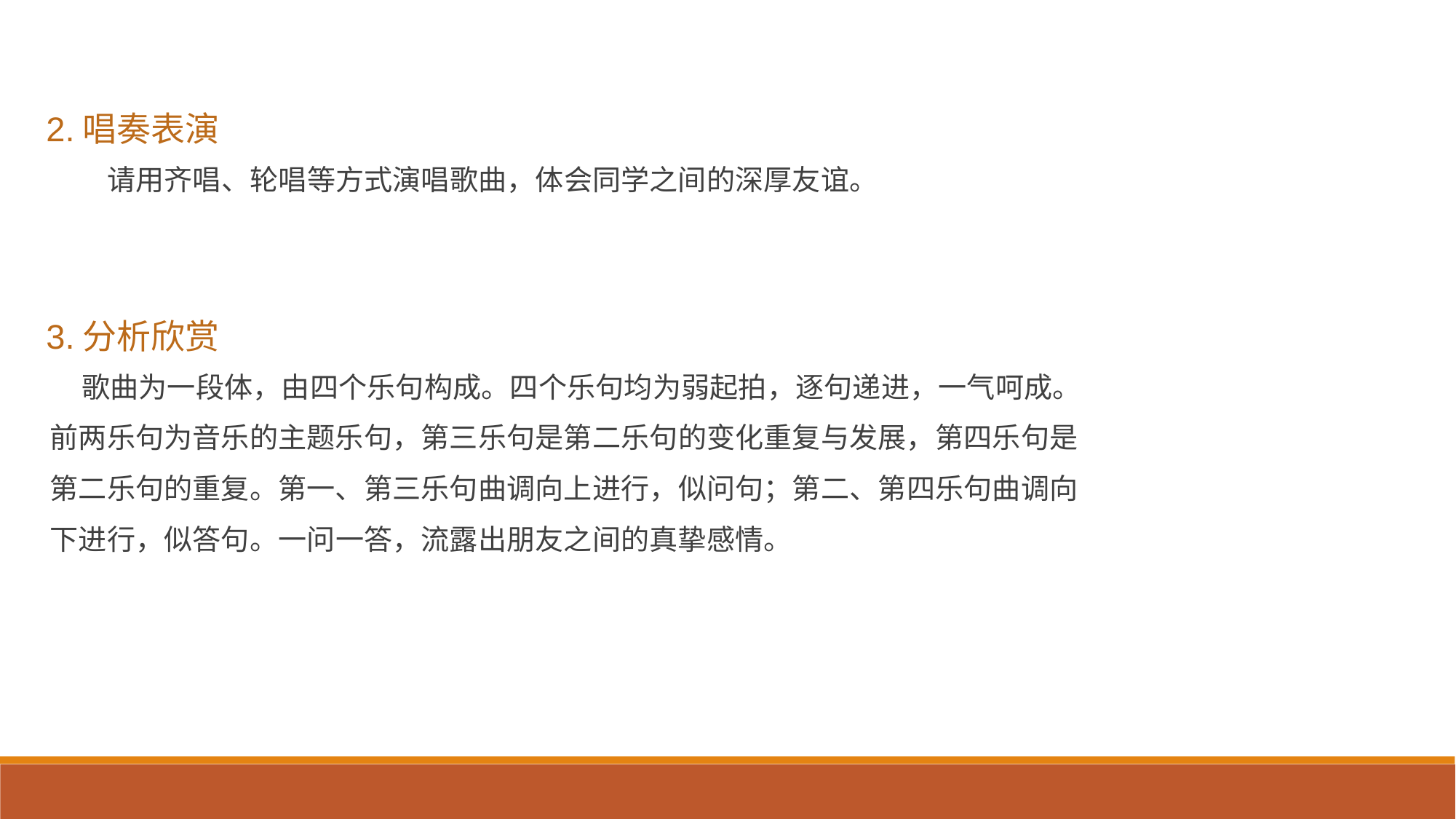

2.唱奏表演
  请用齐唱、轮唱等方式演唱歌曲，体会同学之间的深厚友谊。

3.分析欣赏
    歌曲为一段体，由四个乐句构成。四个乐句均为弱起拍，逐句递进，一气呵成。
前两乐句为音乐的主题乐句，第三乐句是第二乐句的变化重复与发展，第四乐句是
第二乐句的重复。第一、第三乐句曲调向上进行，似问句；第二、第四乐句曲调向
下进行，似答句。一问一答，流露出朋友之间的真挚感情。